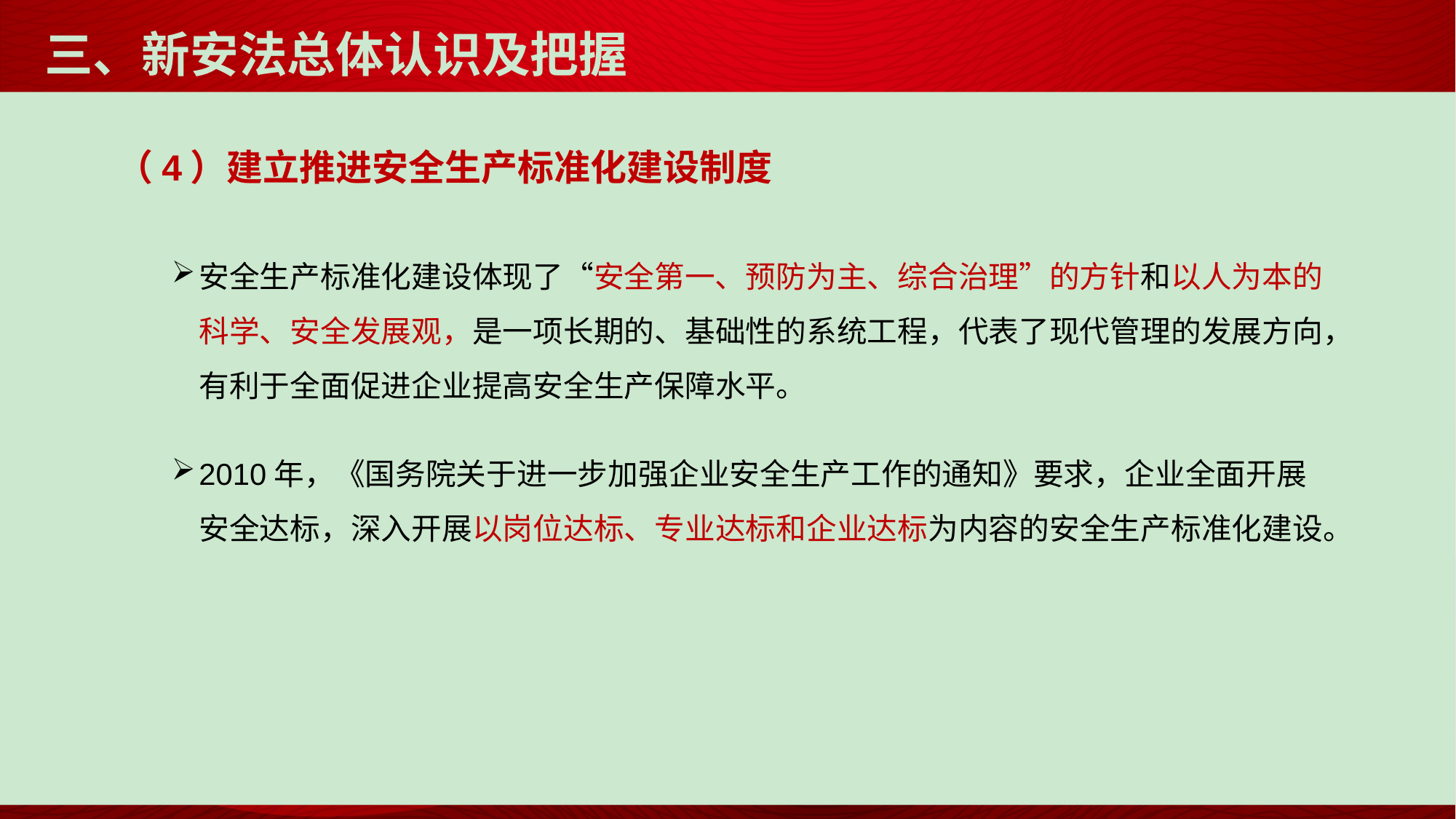

# 三、新安法总体认识及把握
（4）建立推进安全生产标准化建设制度
安全生产标准化建设体现了“安全第一、预防为主、综合治理”的方针和以人为本的科学、安全发展观，是一项长期的、基础性的系统工程，代表了现代管理的发展方向，有利于全面促进企业提高安全生产保障水平。
2010年，《国务院关于进一步加强企业安全生产工作的通知》要求，企业全面开展安全达标，深入开展以岗位达标、专业达标和企业达标为内容的安全生产标准化建设。